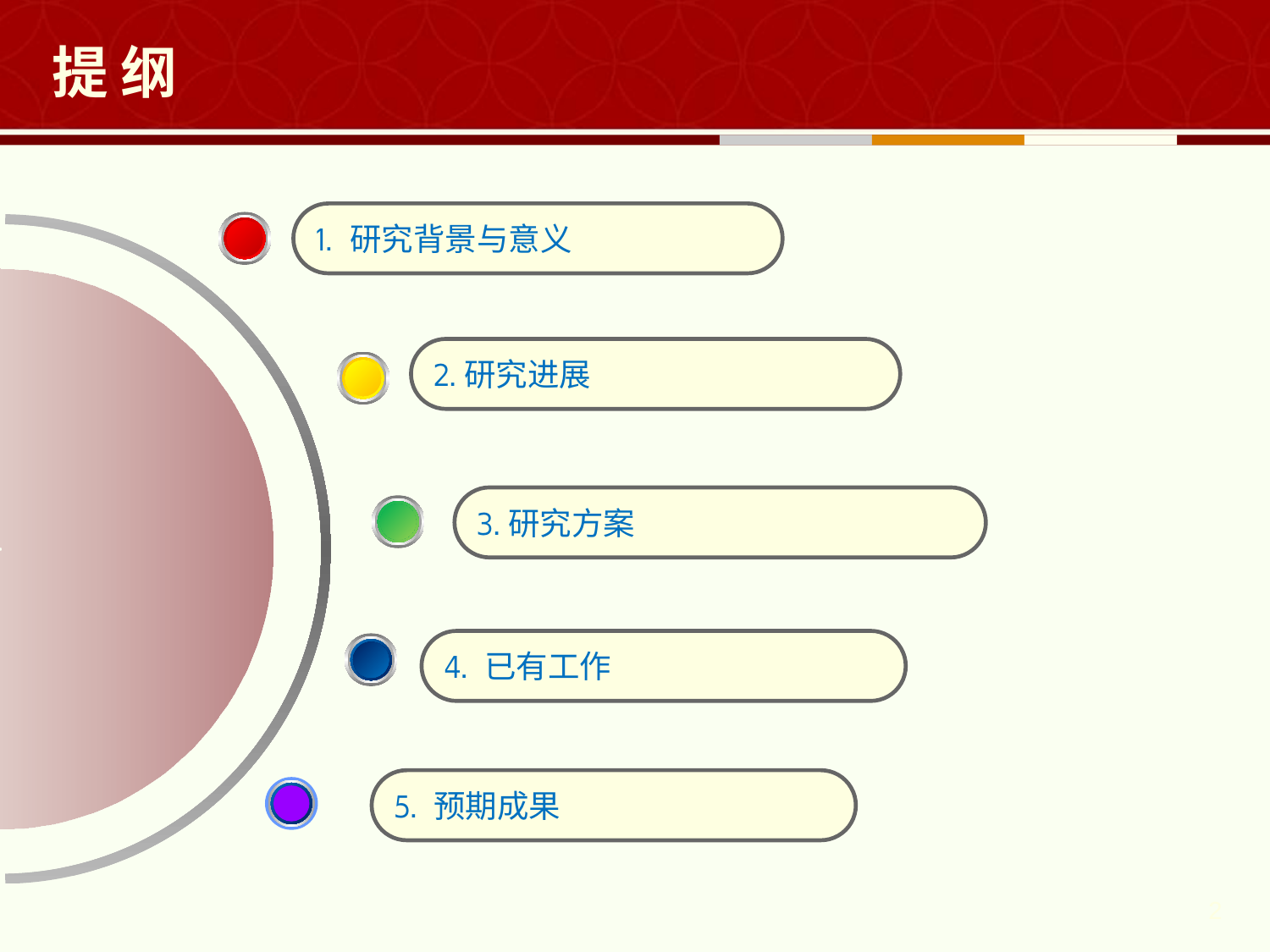

提 纲
1. 研究背景与意义

2.研究进展

3.研究方案

4. 已有工作

5. 预期成果

2